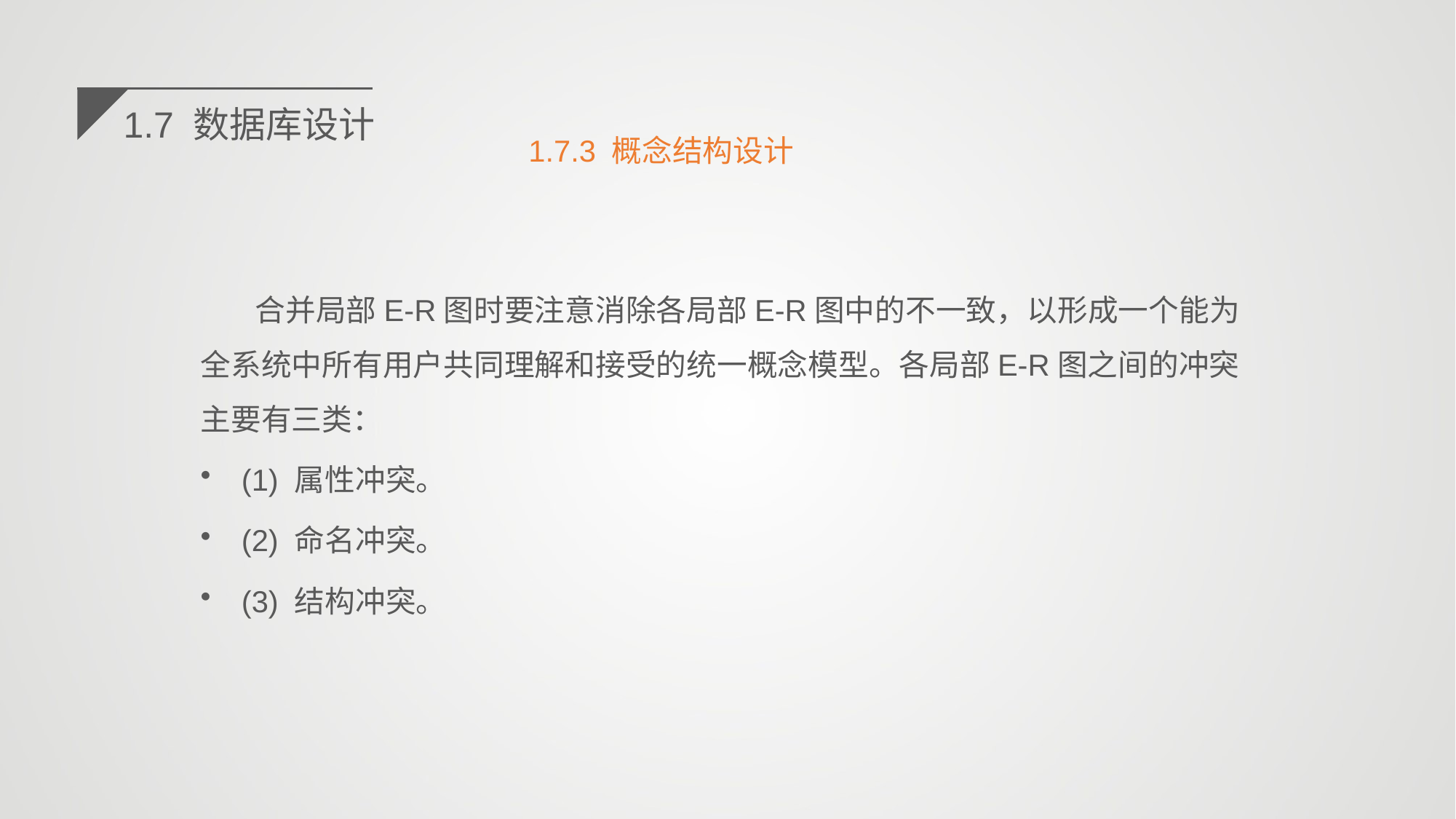

1.7 数据库设计
1.7.3 概念结构设计

合并局部E-R图时要注意消除各局部E-R图中的不一致，以形成一个能为全系统中所有用户共同理解和接受的统一概念模型。各局部E-R图之间的冲突主要有三类：
(1) 属性冲突。
(2) 命名冲突。
(3) 结构冲突。